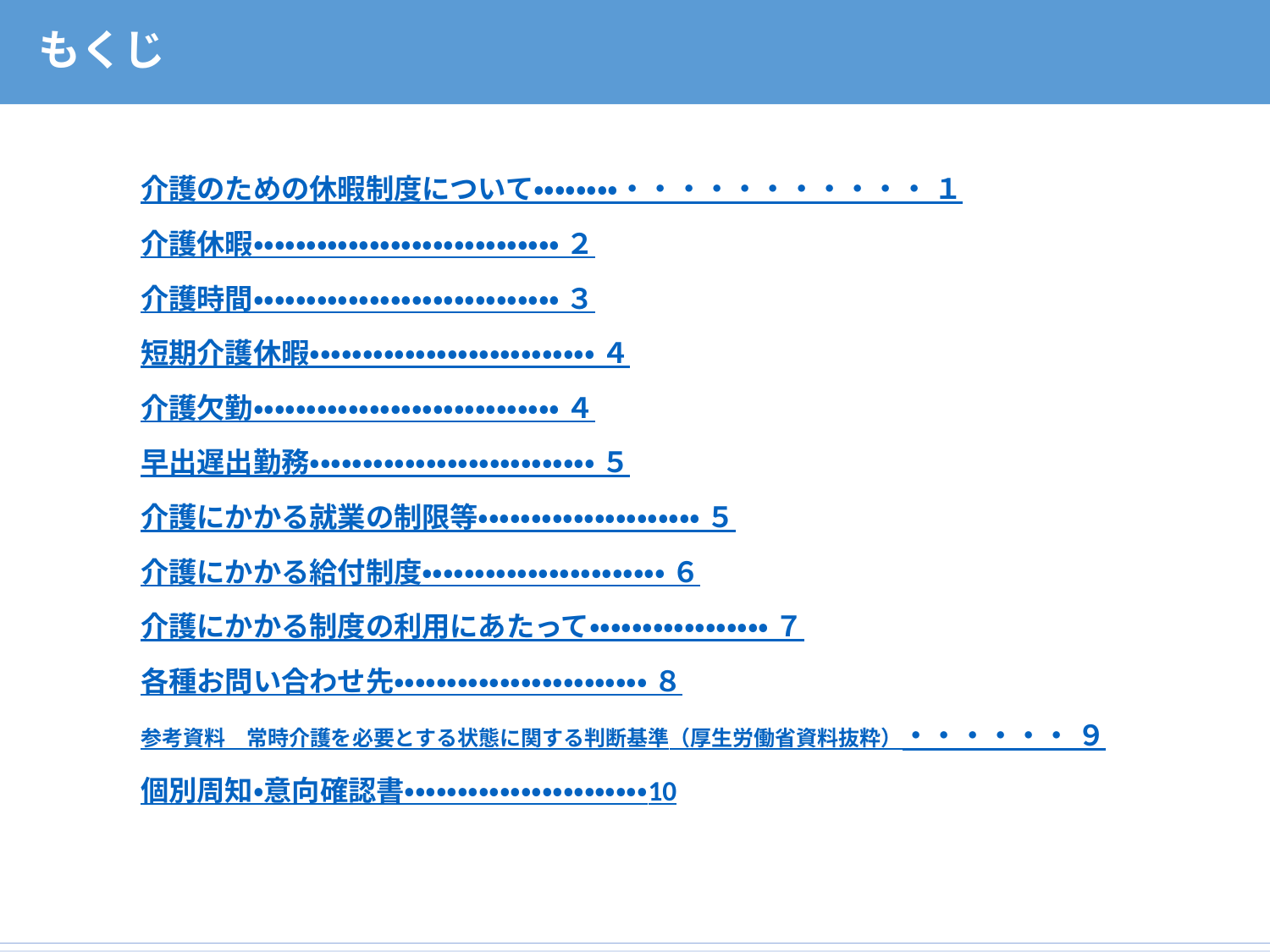

もくじ
介護のための休暇制度について・・・・・・・・・・・・・・・・・・・ １
介護休暇・・・・・・・・・・・・・・・・・・・・・・・・・・・・・ ２
介護時間・・・・・・・・・・・・・・・・・・・・・・・・・・・・・ ３
短期介護休暇・・・・・・・・・・・・・・・・・・・・・・・・・・・ ４
介護欠勤・・・・・・・・・・・・・・・・・・・・・・・・・・・・・ ４
早出遅出勤務・・・・・・・・・・・・・・・・・・・・・・・・・・・ ５
介護にかかる就業の制限等・・・・・・・・・・・・・・・・・・・・・ ５
介護にかかる給付制度・・・・・・・・・・・・・・・・・・・・・・・ ６
介護にかかる制度の利用にあたって・・・・・・・・・・・・・・・・・ ７
各種お問い合わせ先・・・・・・・・・・・・・・・・・・・・・・・・ ８
参考資料　常時介護を必要とする状態に関する判断基準（厚生労働省資料抜粋）	・・・・・・ ９
個別周知・意向確認書・・・・・・・・・・・・・・・・・・・・・・・10